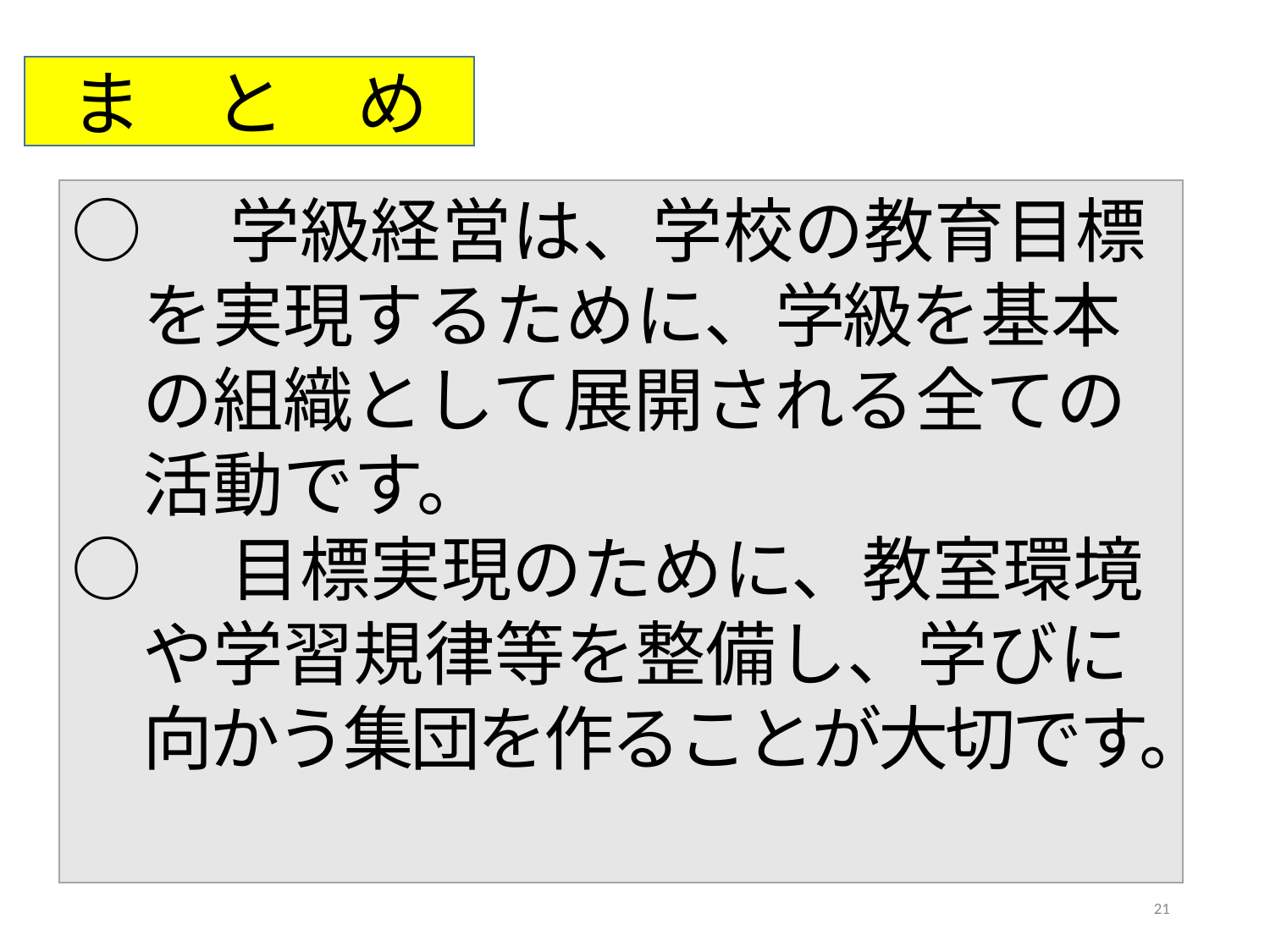

ま　と　め
○　学級経営は、学校の教育目標
　を実現するために、学級を基本
　の組織として展開される全ての
　活動です。
○　目標実現のために、教室環境
　や学習規律等を整備し、学びに
　向かう集団を作ることが大切です。

21